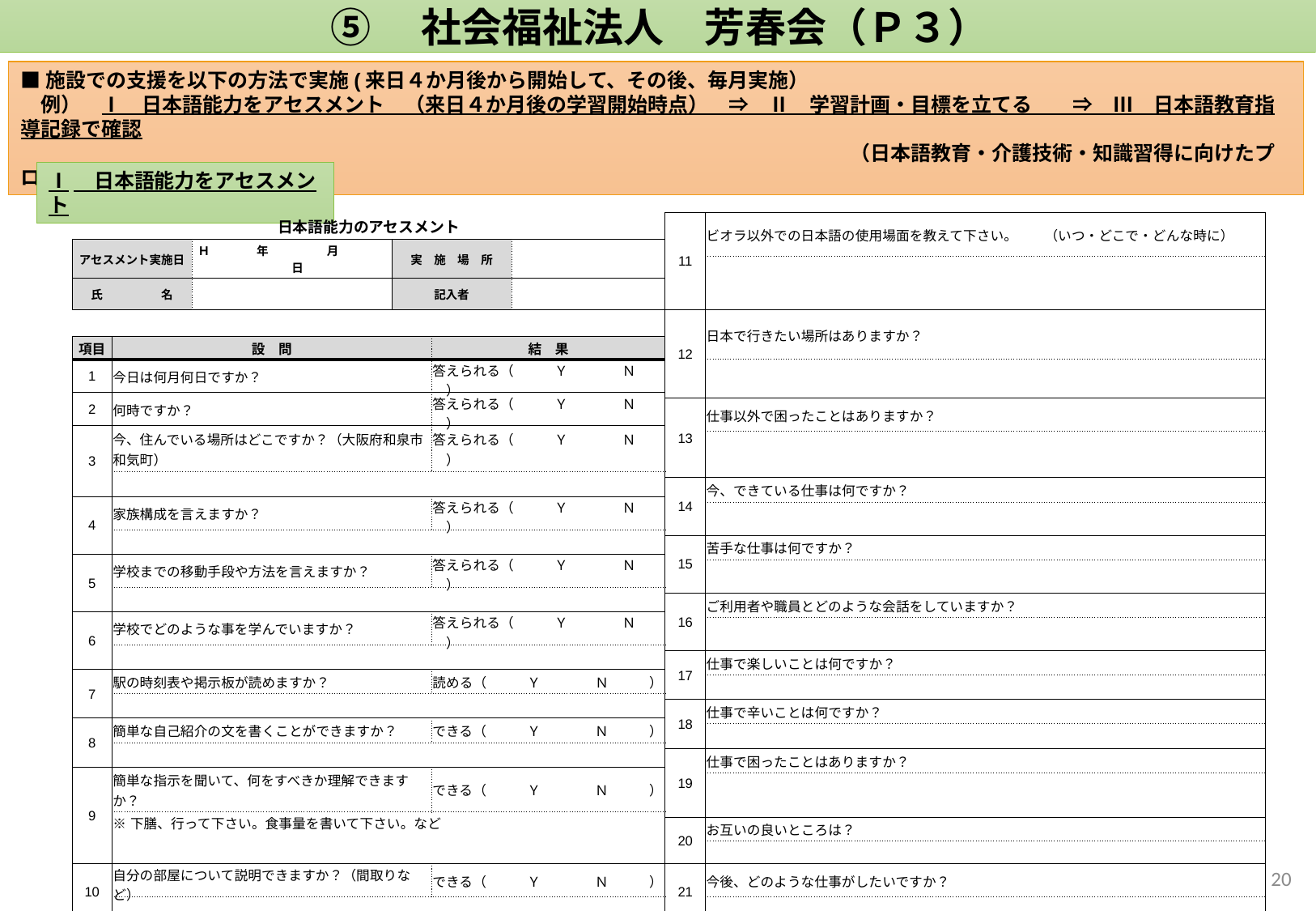

⑤　社会福祉法人　芳春会（Ｐ３）
■施設での支援を以下の方法で実施(来日４か月後から開始して、その後、毎月実施）
　例）　Ⅰ　日本語能力をアセスメント　（来日４か月後の学習開始時点）　⇒　Ⅱ　学習計画・目標を立てる　　⇒　Ⅲ　日本語教育指導記録で確認
　　　　　　　　　　　　　　　　　　　　　　　　　　　　　　　　　　　　　　　　　（日本語教育・介護技術・知識習得に向けたプログラム作成）
Ⅰ　日本語能力をアセスメント
| 日本語能力のアセスメント |  |  |  |  |  |  |  |  |  |  |  |  |  |  | 11 | ビオラ以外での日本語の使用場面を教えて下さい。　　（いつ・どこで・どんな時に） |
| --- | --- | --- | --- | --- | --- | --- | --- | --- | --- | --- | --- | --- | --- | --- | --- | --- |
| アセスメント実施日 |  |  | Ｈ　　　　年　　　　　月　　　　　日 |  |  |  |  | 実　施　場　所 |  |  |  |  |  |  |  |  |
|  |  |  |  |  |  |  |  |  |  |  |  |  |  |  |  |  |
| 氏　　　　　名 |  |  |  |  |  |  |  | 記入者 |  |  |  |  |  |  |  |  |
|  |  |  |  |  |  |  |  |  |  |  |  |  |  |  | 12 | 日本で行きたい場所はありますか？ |
| 項目 | 設　問 |  |  |  |  |  |  |  | 結　果 |  |  |  |  |  |  |  |
| 1 | 今日は何月何日ですか？ |  |  |  |  |  |  |  | 答えられる（　　　Ｙ　　　　Ｎ　　　） |  |  |  |  |  |  |  |
| 2 | 何時ですか？ |  |  |  |  |  |  |  | 答えられる（　　　Ｙ　　　　Ｎ　　　） |  |  |  |  |  |  |  |
|  |  |  |  |  |  |  |  |  |  |  |  |  |  |  | 13 | 仕事以外で困ったことはありますか？ |
| 3 | 今、住んでいる場所はどこですか？（大阪府和泉市和気町） |  |  |  |  |  |  |  | 答えられる（　　　Ｙ　　　　Ｎ　　　） |  |  |  |  |  |  |  |
|  |  |  |  |  |  |  |  |  |  |  |  |  |  |  |  |  |
|  |  |  |  |  |  |  |  |  |  |  |  |  |  |  |  |  |
|  |  |  |  |  |  |  |  |  |  |  |  |  |  |  | 14 | 今、できている仕事は何ですか？ |
| 4 | 家族構成を言えますか？ |  |  |  |  |  |  |  | 答えられる（　　　Ｙ　　　　Ｎ　　　） |  |  |  |  |  |  |  |
|  |  |  |  |  |  |  |  |  |  |  |  |  |  |  |  |  |
|  |  |  |  |  |  |  |  |  |  |  |  |  |  |  |  |  |
|  |  |  |  |  |  |  |  |  |  |  |  |  |  |  | 15 | 苦手な仕事は何ですか？ |
| 5 | 学校までの移動手段や方法を言えますか？ |  |  |  |  |  |  |  | 答えられる（　　　Ｙ　　　　Ｎ　　　） |  |  |  |  |  |  |  |
|  |  |  |  |  |  |  |  |  |  |  |  |  |  |  |  |  |
|  |  |  |  |  |  |  |  |  |  |  |  |  |  |  |  |  |
|  |  |  |  |  |  |  |  |  |  |  |  |  |  |  | 16 | ご利用者や職員とどのような会話をしていますか？ |
| 6 | 学校でどのような事を学んでいますか？ |  |  |  |  |  |  |  | 答えられる（　　　Ｙ　　　　Ｎ　　　） |  |  |  |  |  |  |  |
|  |  |  |  |  |  |  |  |  |  |  |  |  |  |  |  |  |
|  |  |  |  |  |  |  |  |  |  |  |  |  |  |  |  |  |
|  |  |  |  |  |  |  |  |  |  |  |  |  |  |  | 17 | 仕事で楽しいことは何ですか？ |
| 7 | 駅の時刻表や掲示板が読めますか？ |  |  |  |  |  |  |  | 読める（　　　Ｙ　　　　Ｎ　　　） |  |  |  |  |  |  |  |
|  |  |  |  |  |  |  |  |  |  |  |  |  |  |  |  |  |
|  |  |  |  |  |  |  |  |  |  |  |  |  |  |  |  |  |
|  |  |  |  |  |  |  |  |  |  |  |  |  |  |  | 18 | 仕事で辛いことは何ですか？ |
| 8 | 簡単な自己紹介の文を書くことができますか？ |  |  |  |  |  |  |  | できる（　　　Ｙ　　　　Ｎ　　　） |  |  |  |  |  |  |  |
|  |  |  |  |  |  |  |  |  |  |  |  |  |  |  |  |  |
|  |  |  |  |  |  |  |  |  |  |  |  |  |  |  |  |  |
|  |  |  |  |  |  |  |  |  |  |  |  |  |  |  | 19 | 仕事で困ったことはありますか？ |
| 9 | 簡単な指示を聞いて、何をすべきか理解できますか？ |  |  |  |  |  |  |  | できる（　　　Ｙ　　　　Ｎ　　　） |  |  |  |  |  |  |  |
|  |  |  |  |  |  |  |  |  |  |  |  |  |  |  |  |  |
|  | ※下膳、行って下さい。食事量を書いて下さい。など |  |  |  |  |  |  |  |  |  |  |  |  |  |  |  |
|  |  |  |  |  |  |  |  |  |  |  |  |  |  |  | 20 | お互いの良いところは？ |
|  |  |  |  |  |  |  |  |  |  |  |  |  |  |  |  |  |
| 10 | 自分の部屋について説明できますか？（間取りなど） |  |  |  |  |  |  |  | できる（　　　Ｙ　　　　Ｎ　　　） |  |  |  |  |  | 21 | 今後、どのような仕事がしたいですか？ |
|  |  |  |  |  |  |  |  |  |  |  |  |  |  |  |  |  |
20